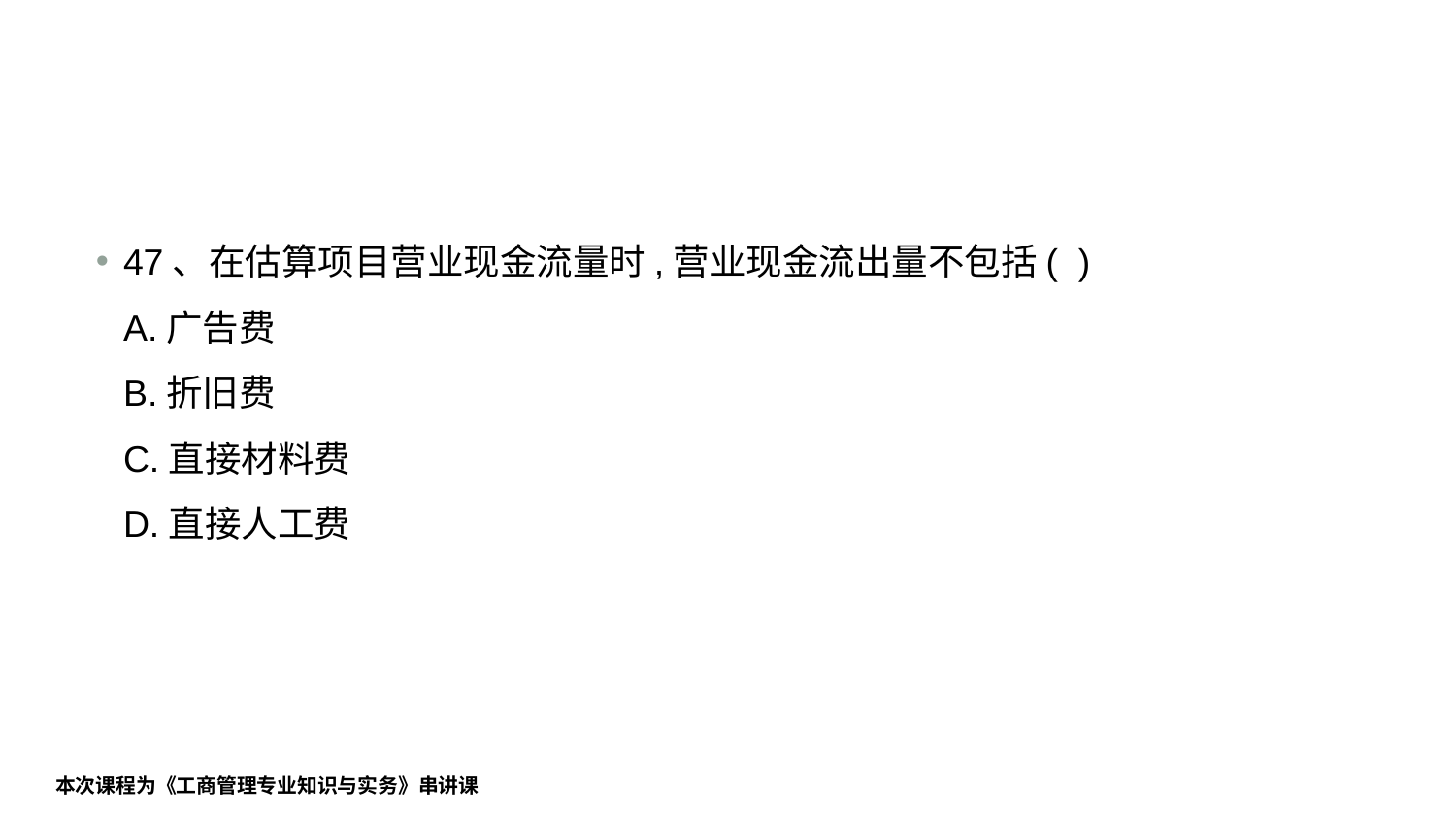

#

47、在估算项目营业现金流量时,营业现金流出量不包括(  )
A.广告费
B.折旧费
C.直接材料费
D.直接人工费